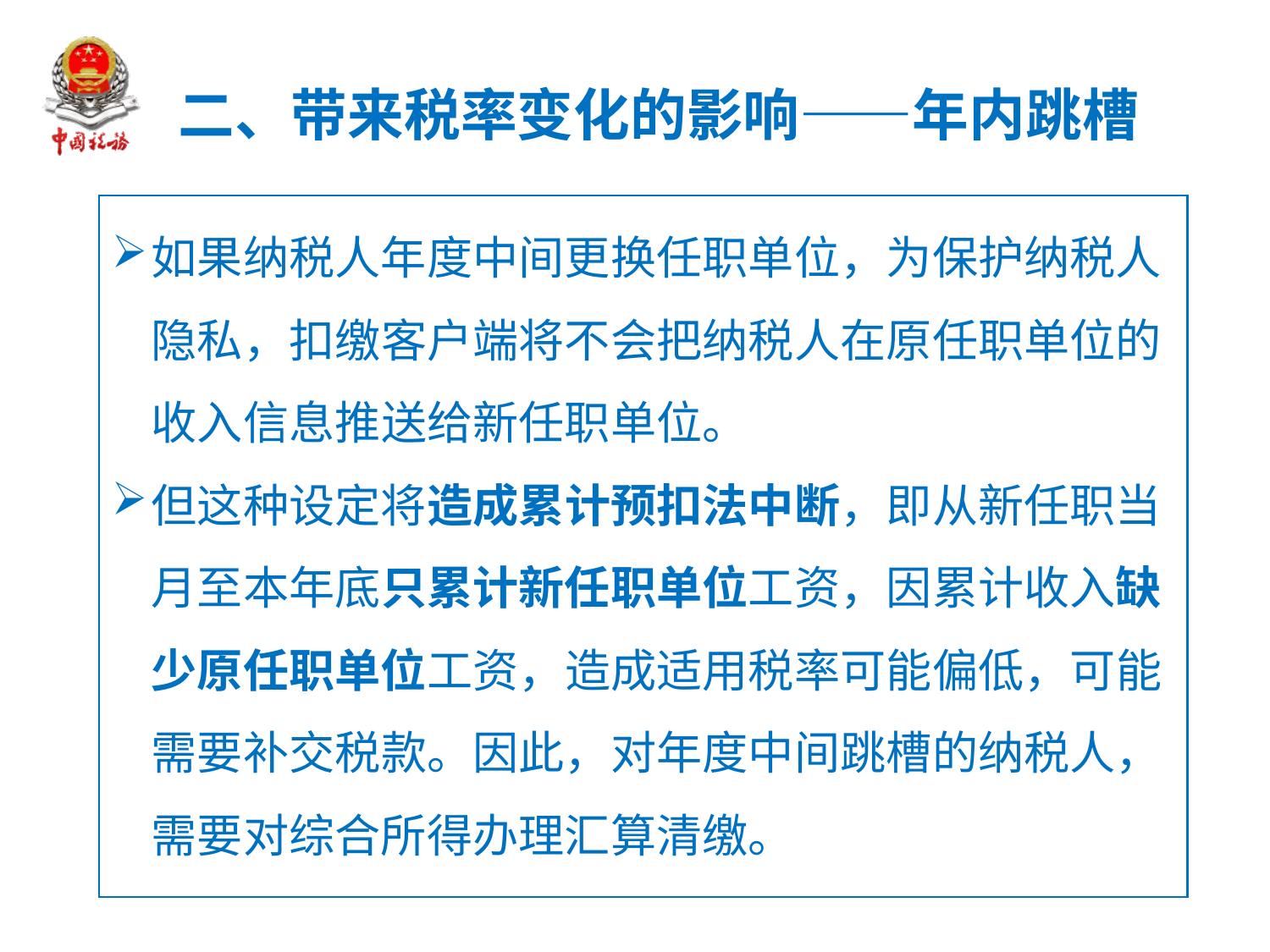

二、带来税率变化的影响——年内跳槽

如果纳税人年度中间更换任职单位，为保护纳税人隐私，扣缴客户端将不会把纳税人在原任职单位的收入信息推送给新任职单位。
但这种设定将造成累计预扣法中断，即从新任职当月至本年底只累计新任职单位工资，因累计收入缺少原任职单位工资，造成适用税率可能偏低，可能需要补交税款。因此，对年度中间跳槽的纳税人，需要对综合所得办理汇算清缴。